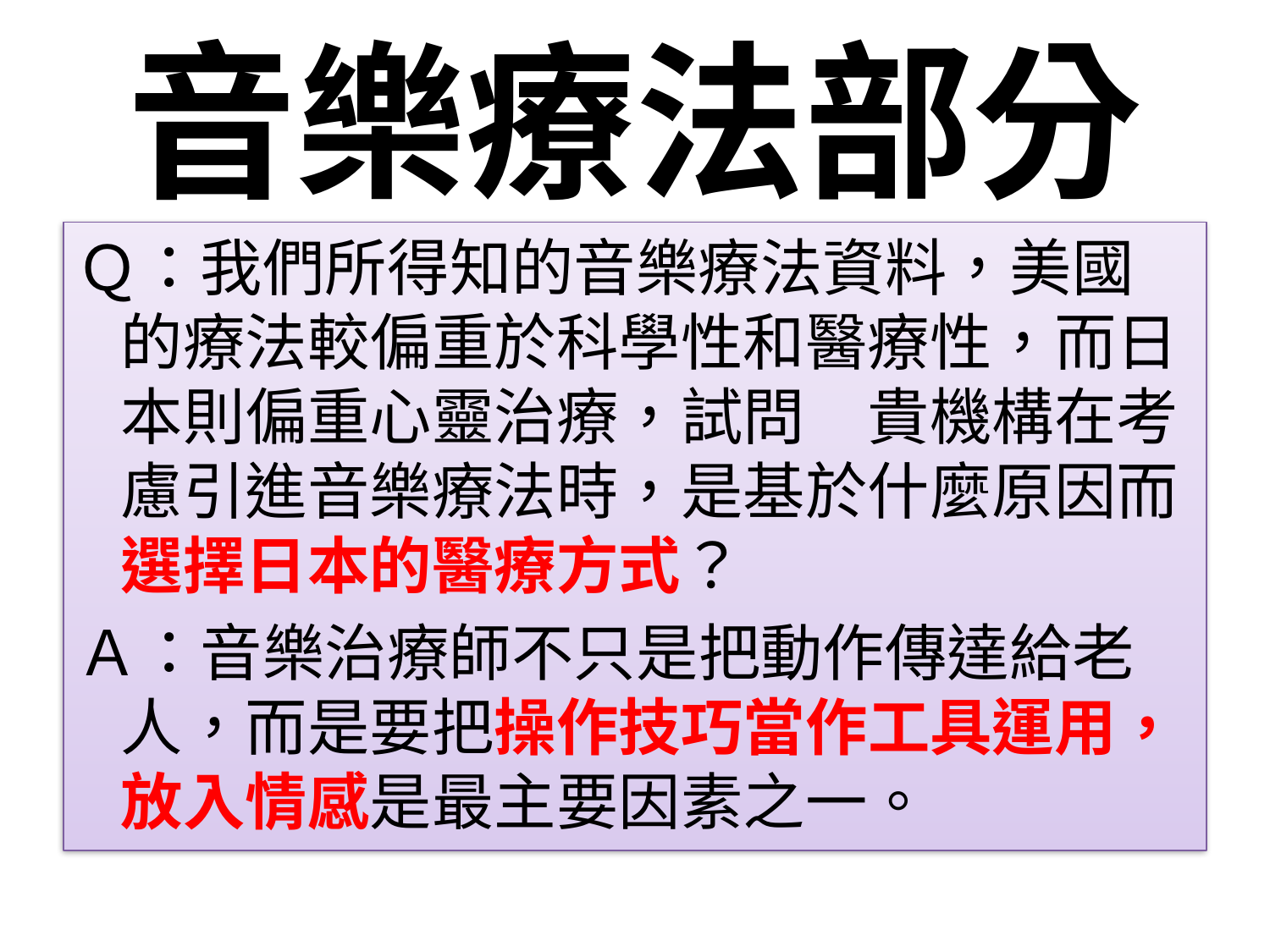

# 音樂療法部分
Ｑ：我們所得知的音樂療法資料，美國的療法較偏重於科學性和醫療性，而日本則偏重心靈治療，試問　貴機構在考慮引進音樂療法時，是基於什麼原因而選擇日本的醫療方式？
Ａ：音樂治療師不只是把動作傳達給老人，而是要把操作技巧當作工具運用，放入情感是最主要因素之一。